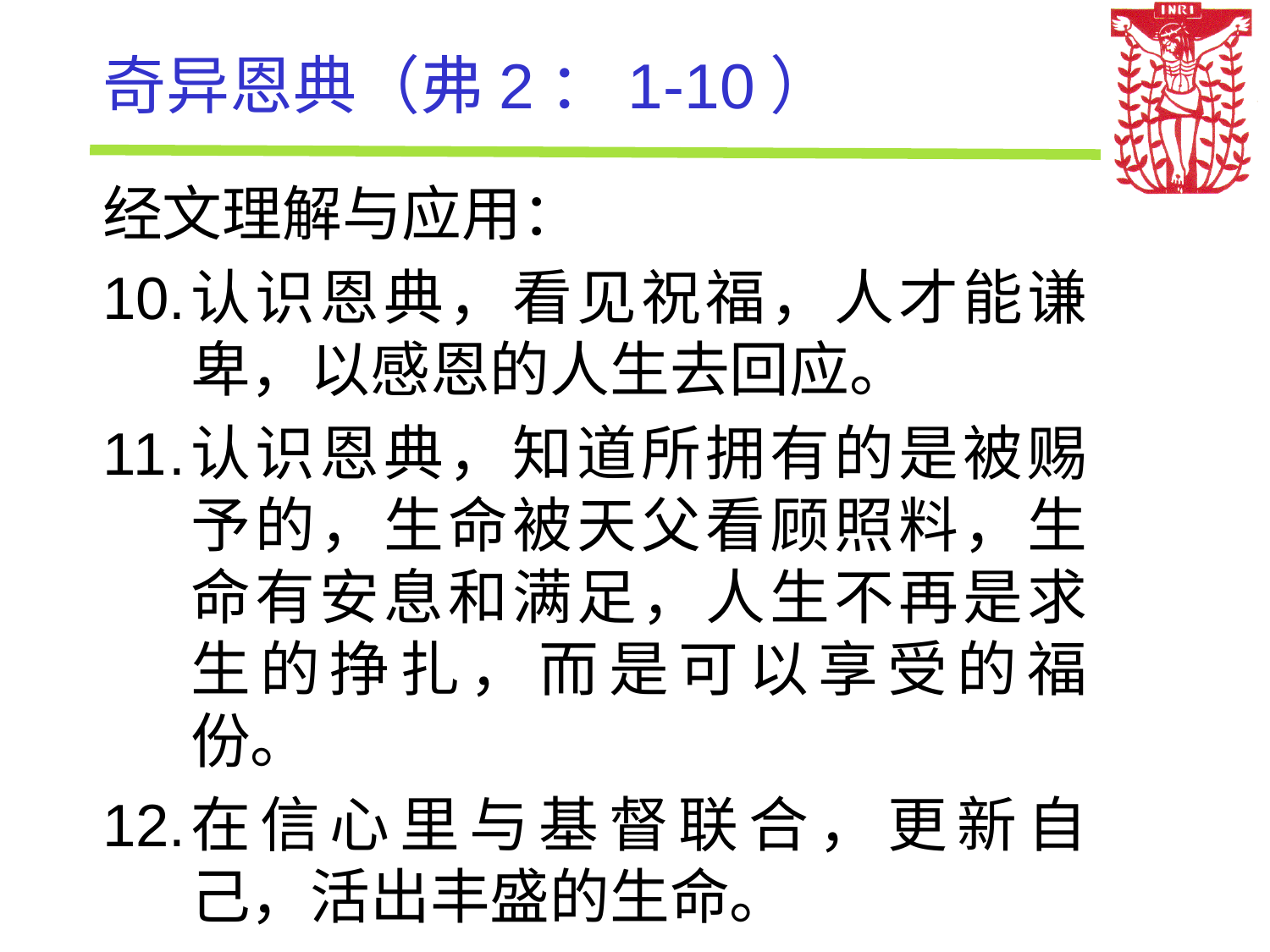

# 奇异恩典（弗2：1-10）
经文理解与应用：
认识恩典，看见祝福，人才能谦 卑，以感恩的人生去回应。
认识恩典，知道所拥有的是被赐予的，生命被天父看顾照料，生命有安息和满足，人生不再是求生的挣扎，而是可以享受的福份。
在信心里与基督联合，更新自己，活出丰盛的生命。